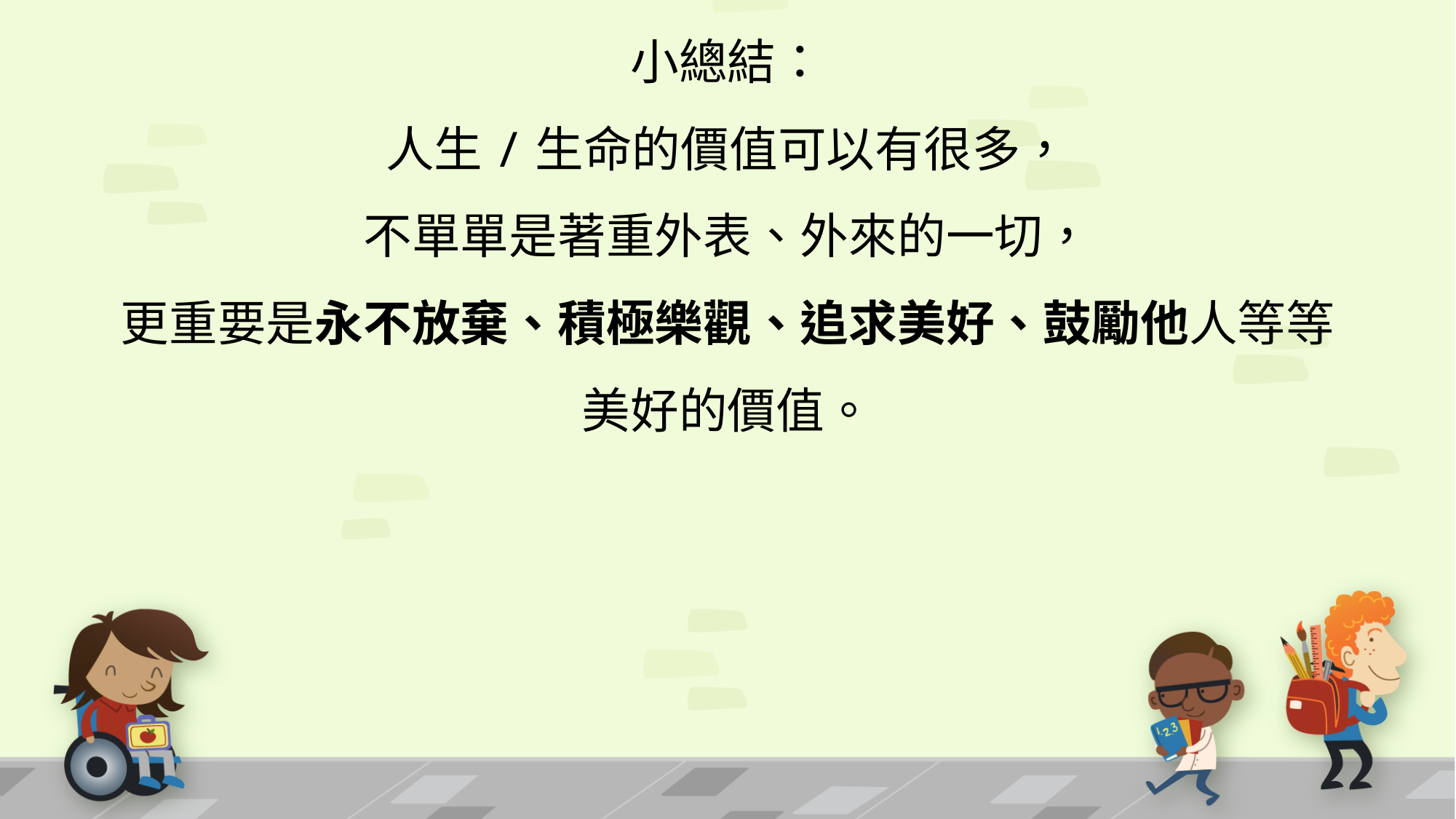

# 小總結： 人生/生命的價值可以有很多， 不單單是著重外表、外來的一切， 更重要是永不放棄、積極樂觀、追求美好、鼓勵他人等等美好的價值。